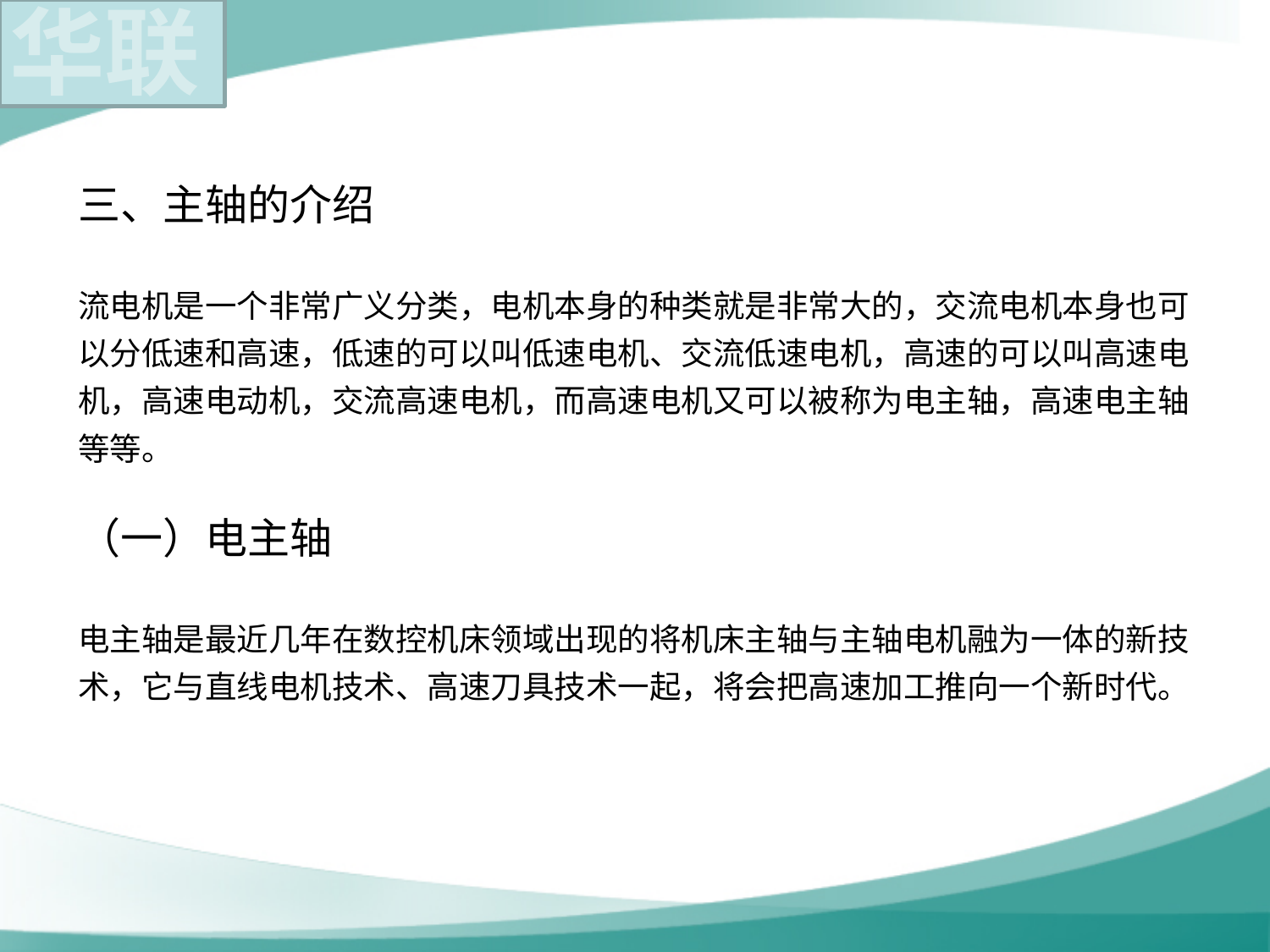

三、主轴的介绍

流电机是一个非常广义分类，电机本身的种类就是非常大的，交流电机本身也可以分低速和高速，低速的可以叫低速电机、交流低速电机，高速的可以叫高速电机，高速电动机，交流高速电机，而高速电机又可以被称为电主轴，高速电主轴等等。
（一）电主轴
电主轴是最近几年在数控机床领域出现的将机床主轴与主轴电机融为一体的新技术，它与直线电机技术、高速刀具技术一起，将会把高速加工推向一个新时代。